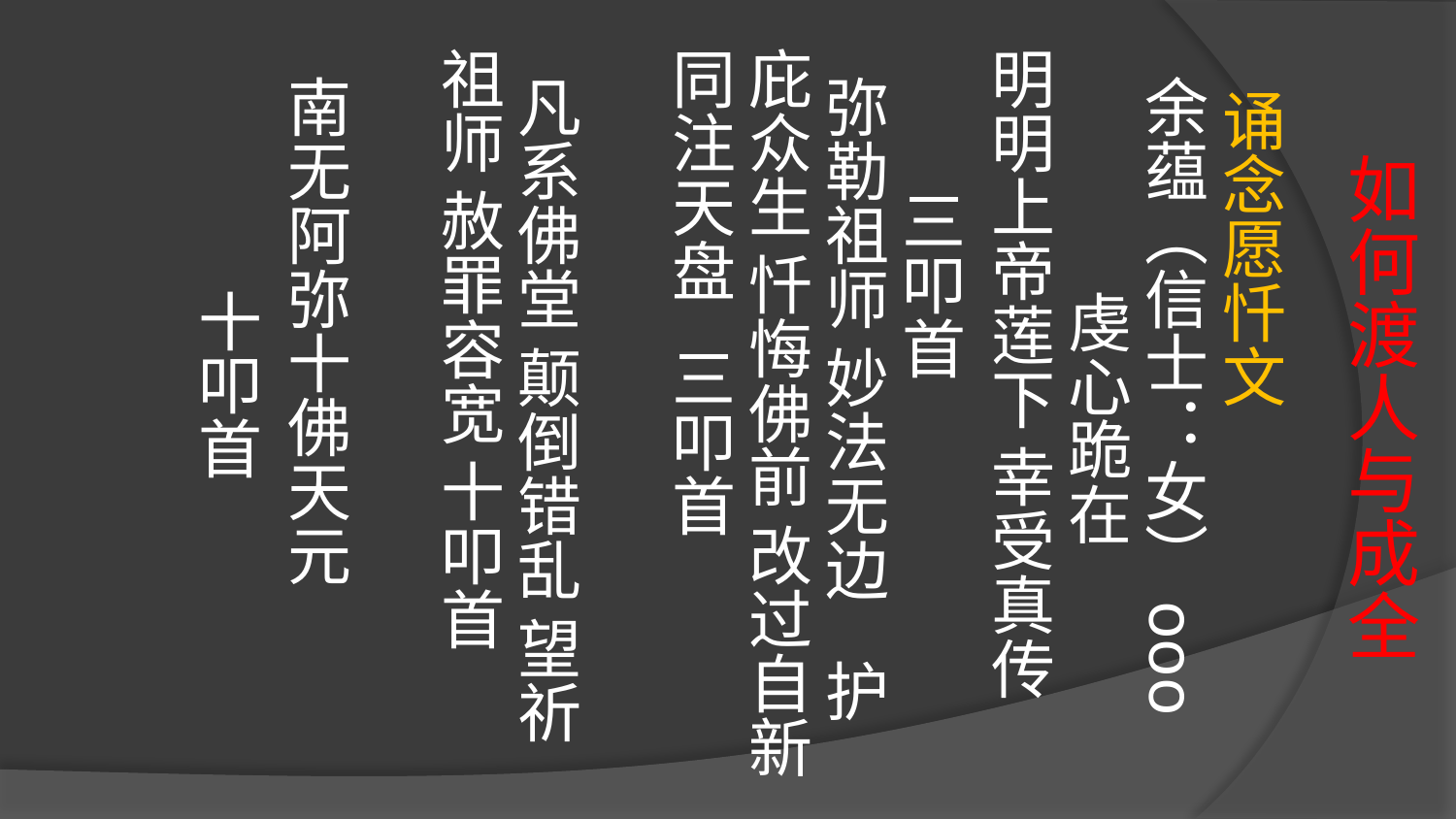

# 如何渡人与成全
  诵念愿忏文
  余蕴（信士：女）ooo
      虔心跪在
明明上帝莲下 幸受真传
         三叩首       
  弥勒祖师 妙法无边    护庇众生 忏悔佛前 改过自新 同注天盘   三叩首
          
  凡系佛堂 颠倒错乱 望祈祖师 赦罪容宽 十叩首
                 
  南无阿弥十佛天元
                十叩首